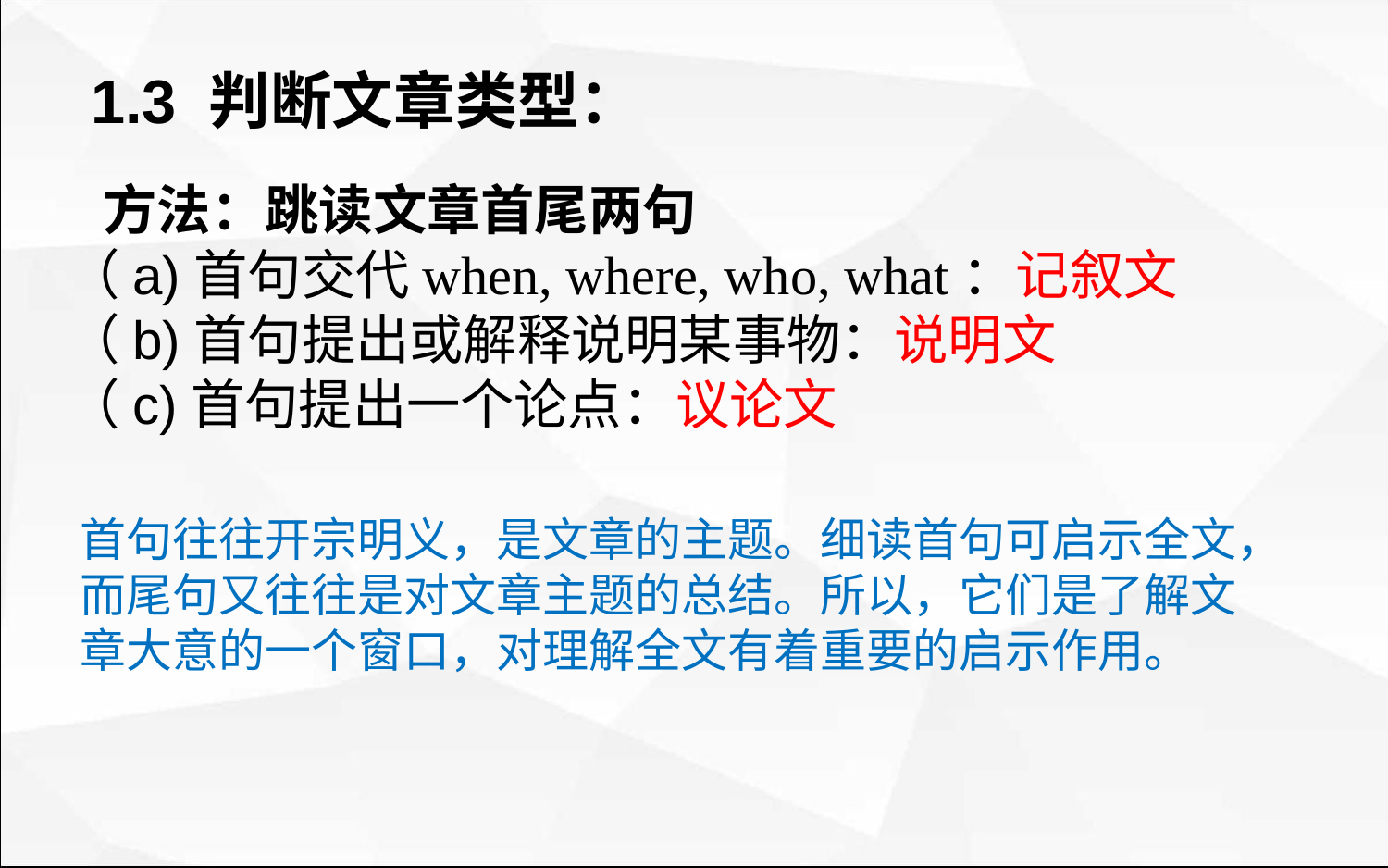

方法：跳读文章首尾两句
（a)首句交代when, where, who, what：记叙文
（b)首句提出或解释说明某事物：说明文
（c)首句提出一个论点：议论文

1.3 判断文章类型：
首句往往开宗明义，是文章的主题。细读首句可启示全文，
而尾句又往往是对文章主题的总结。所以，它们是了解文
章大意的一个窗口，对理解全文有着重要的启示作用。

7